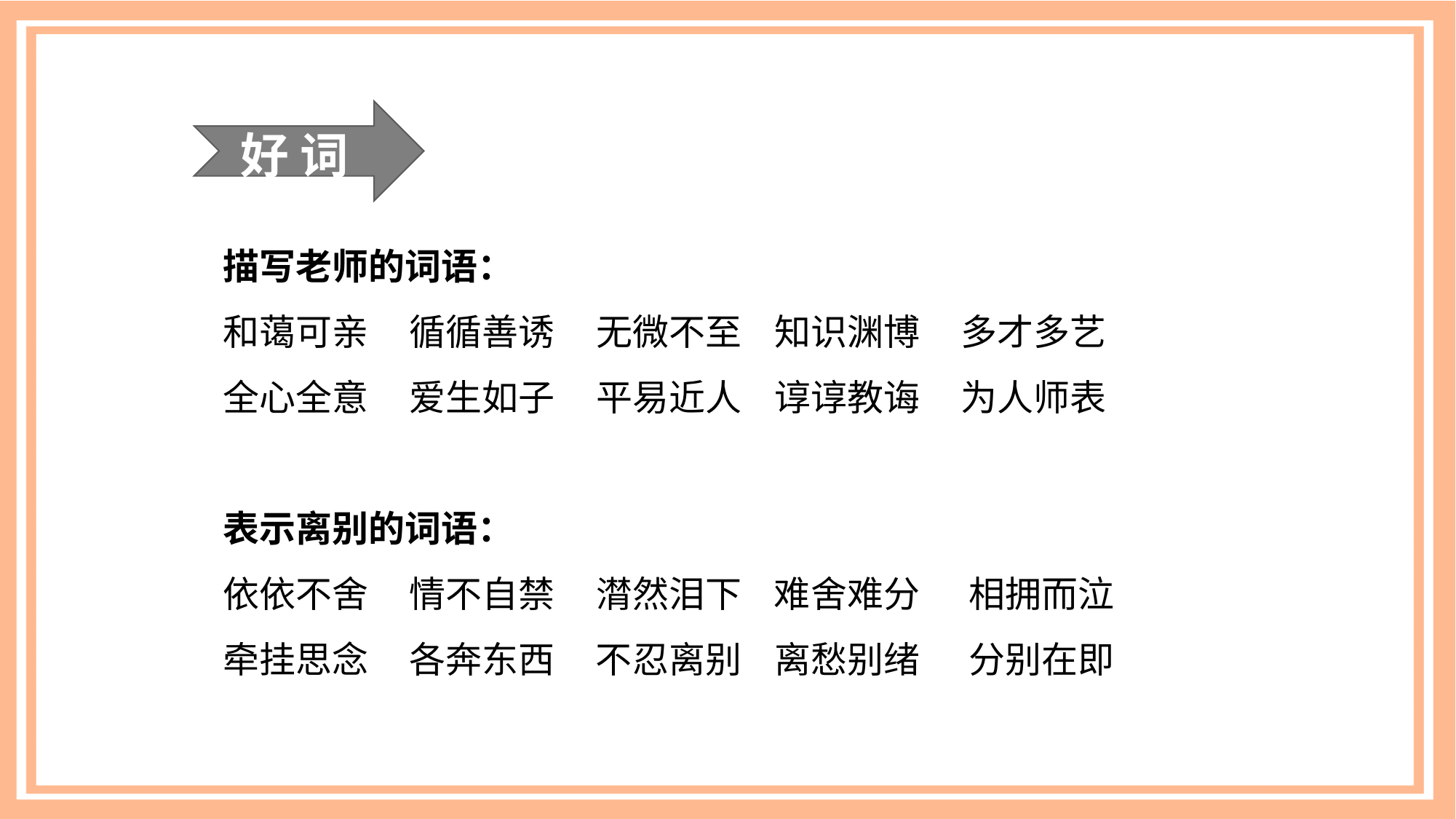

好 词
描写老师的词语：
和蔼可亲     循循善诱     无微不至    知识渊博     多才多艺
全心全意     爱生如子     平易近人    谆谆教诲     为人师表

表示离别的词语：
依依不舍     情不自禁     潸然泪下    难舍难分      相拥而泣
牵挂思念     各奔东西     不忍离别    离愁别绪      分别在即